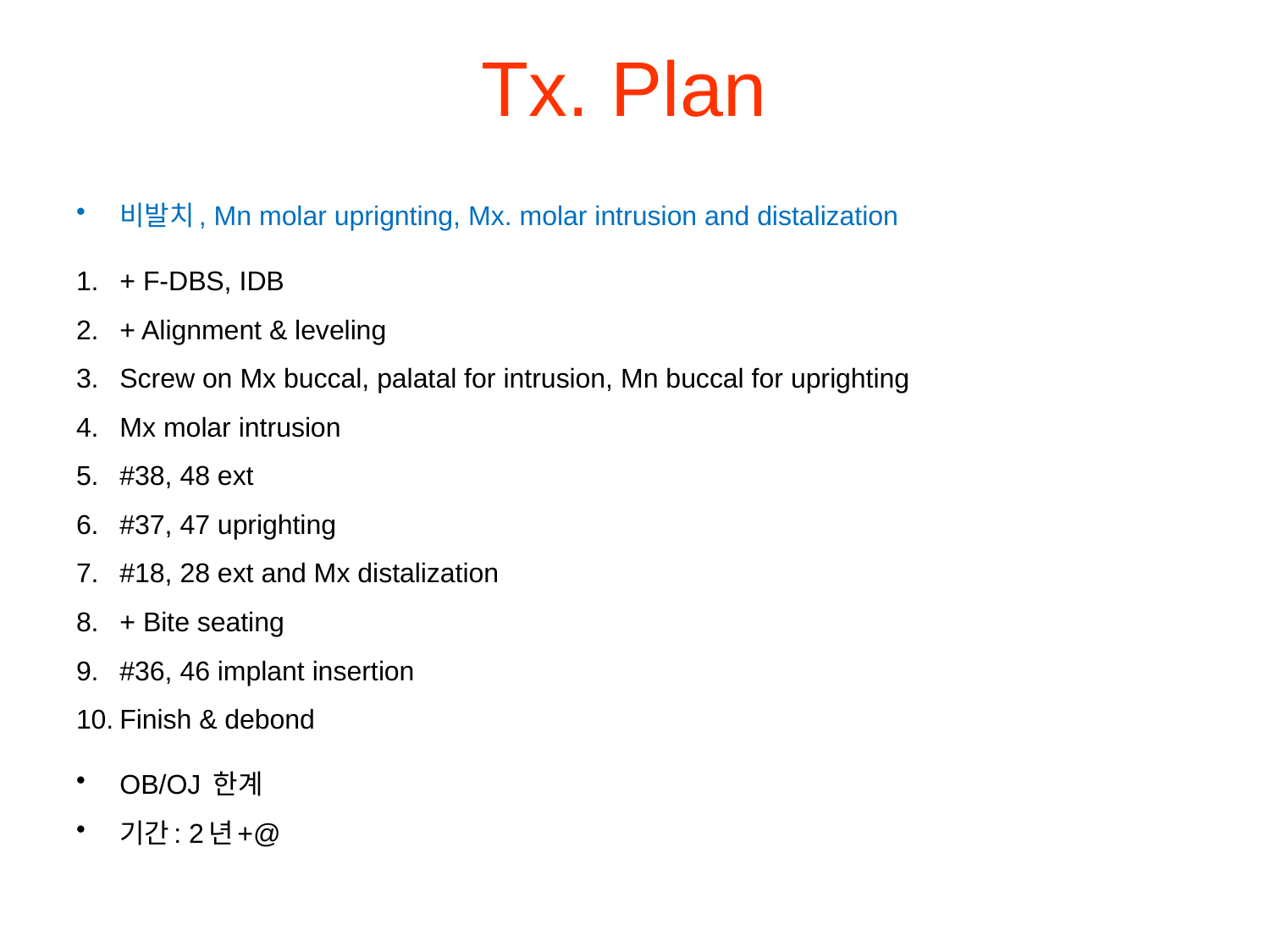

# Tx. Plan
비발치, Mn molar uprignting, Mx. molar intrusion and distalization

+ F-DBS, IDB
+ Alignment & leveling
Screw on Mx buccal, palatal for intrusion, Mn buccal for uprighting
Mx molar intrusion
#38, 48 ext
#37, 47 uprighting
#18, 28 ext and Mx distalization
+ Bite seating
#36, 46 implant insertion
Finish & debond

OB/OJ 한계
기간: 2년+@